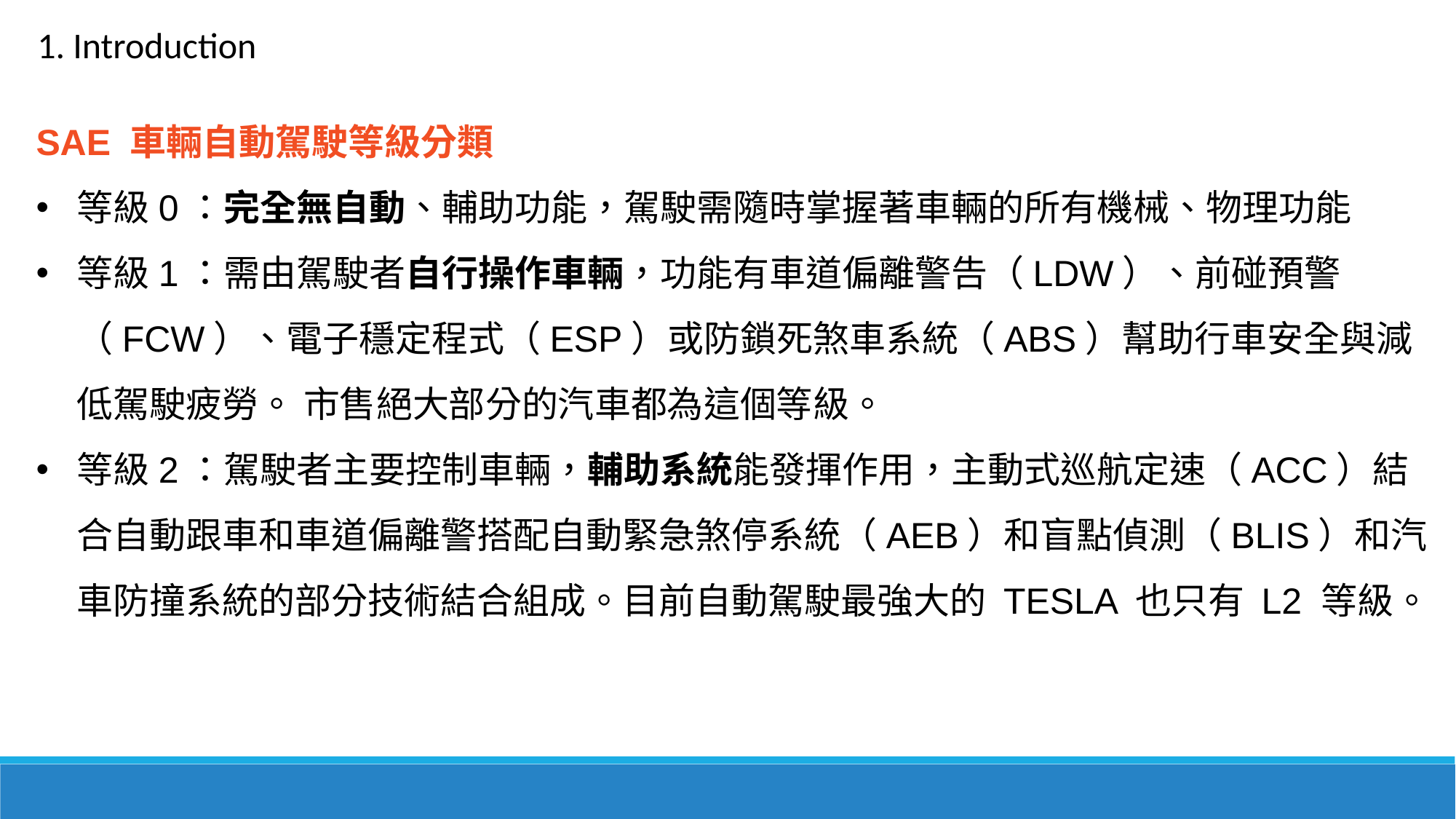

1. Introduction
SAE 車輛自動駕駛等級分類
等級0：完全無自動、輔助功能，駕駛需隨時掌握著車輛的所有機械、物理功能
等級1：需由駕駛者自行操作車輛，功能有車道偏離警告（LDW）、前碰預警（FCW）、電子穩定程式（ESP）或防鎖死煞車系統（ABS）幫助行車安全與減低駕駛疲勞。 市售絕大部分的汽車都為這個等級。
等級2：駕駛者主要控制車輛，輔助系統能發揮作用，主動式巡航定速（ACC）結合自動跟車和車道偏離警搭配自動緊急煞停系統（AEB）和盲點偵測（BLIS）和汽車防撞系統的部分技術結合組成。目前自動駕駛最強大的 TESLA 也只有 L2 等級。